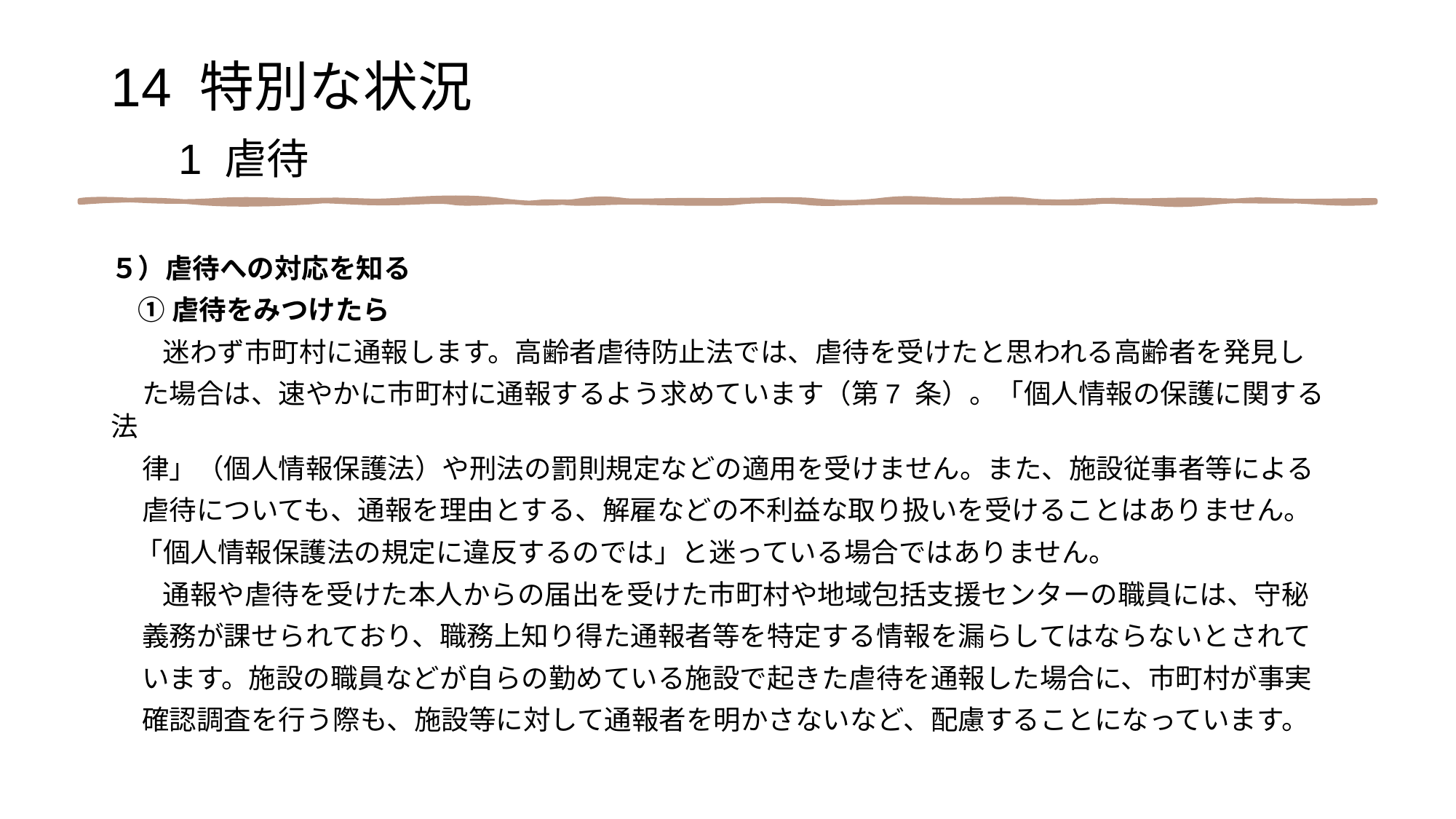

14 特別な状況
　1 虐待

５）虐待への対応を知る
　① 虐待をみつけたら
　    迷わず市町村に通報します。高齢者虐待防止法では、虐待を受けたと思われる高齢者を発見し
    た場合は、速やかに市町村に通報するよう求めています（第7 条）。「個人情報の保護に関する法
    律」（個人情報保護法）や刑法の罰則規定などの適用を受けません。また、施設従事者等による
    虐待についても、通報を理由とする、解雇などの不利益な取り扱いを受けることはありません。
   「個人情報保護法の規定に違反するのでは」と迷っている場合ではありません。
　    通報や虐待を受けた本人からの届出を受けた市町村や地域包括支援センターの職員には、守秘
    義務が課せられており、職務上知り得た通報者等を特定する情報を漏らしてはならないとされて
    います。施設の職員などが自らの勤めている施設で起きた虐待を通報した場合に、市町村が事実
    確認調査を行う際も、施設等に対して通報者を明かさないなど、配慮することになっています。